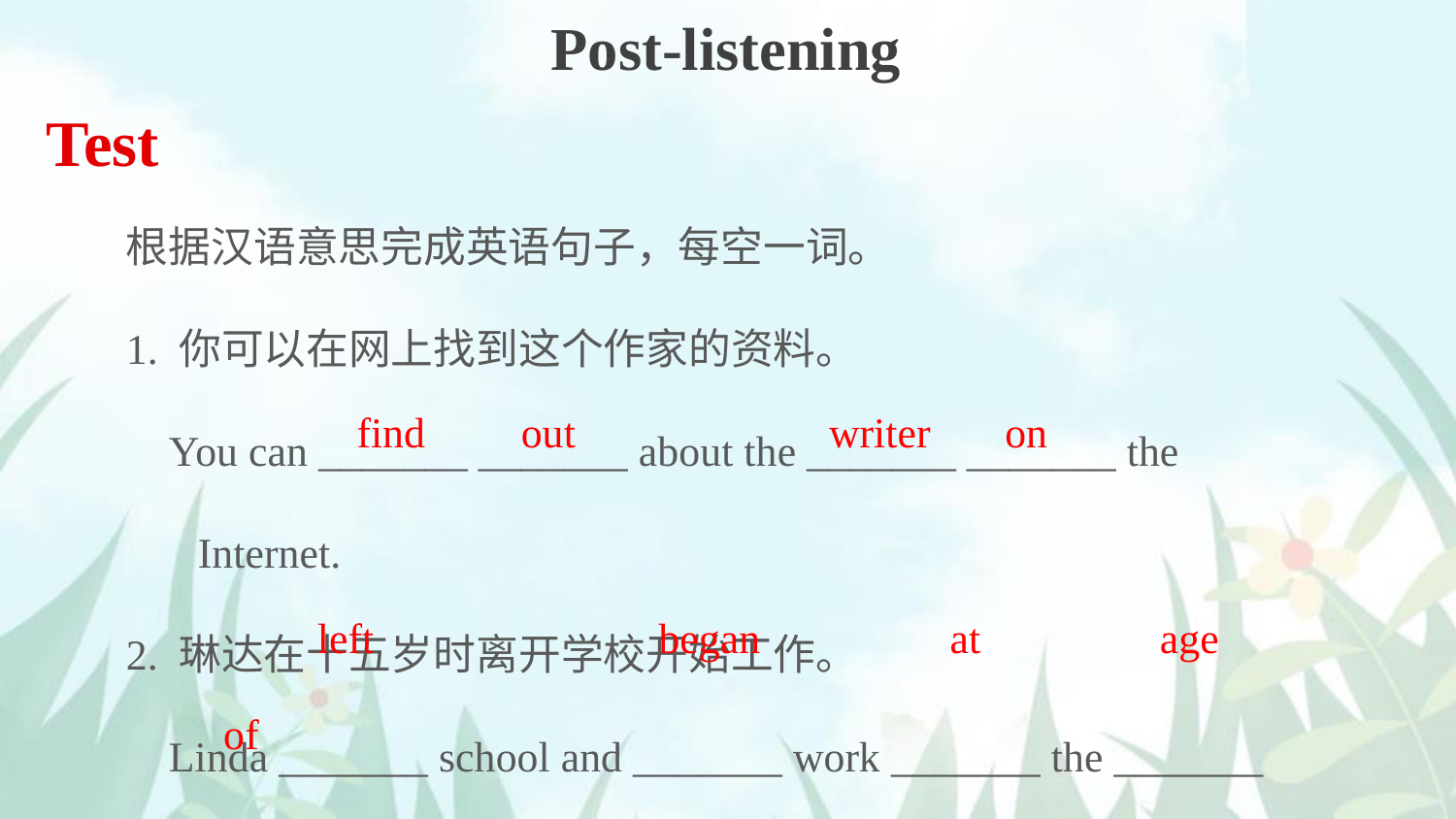

Post-listening
Test
根据汉语意思完成英语句子，每空一词。
1. 你可以在网上找到这个作家的资料。
    You can _______ _______ about the _______ _______ the Internet.
2. 琳达在十五岁时离开学校开始工作。
    Linda _______ school and _______ work _______ the _______
    _______ fifteen.
writer       on
find         out
left
began
at
age
of